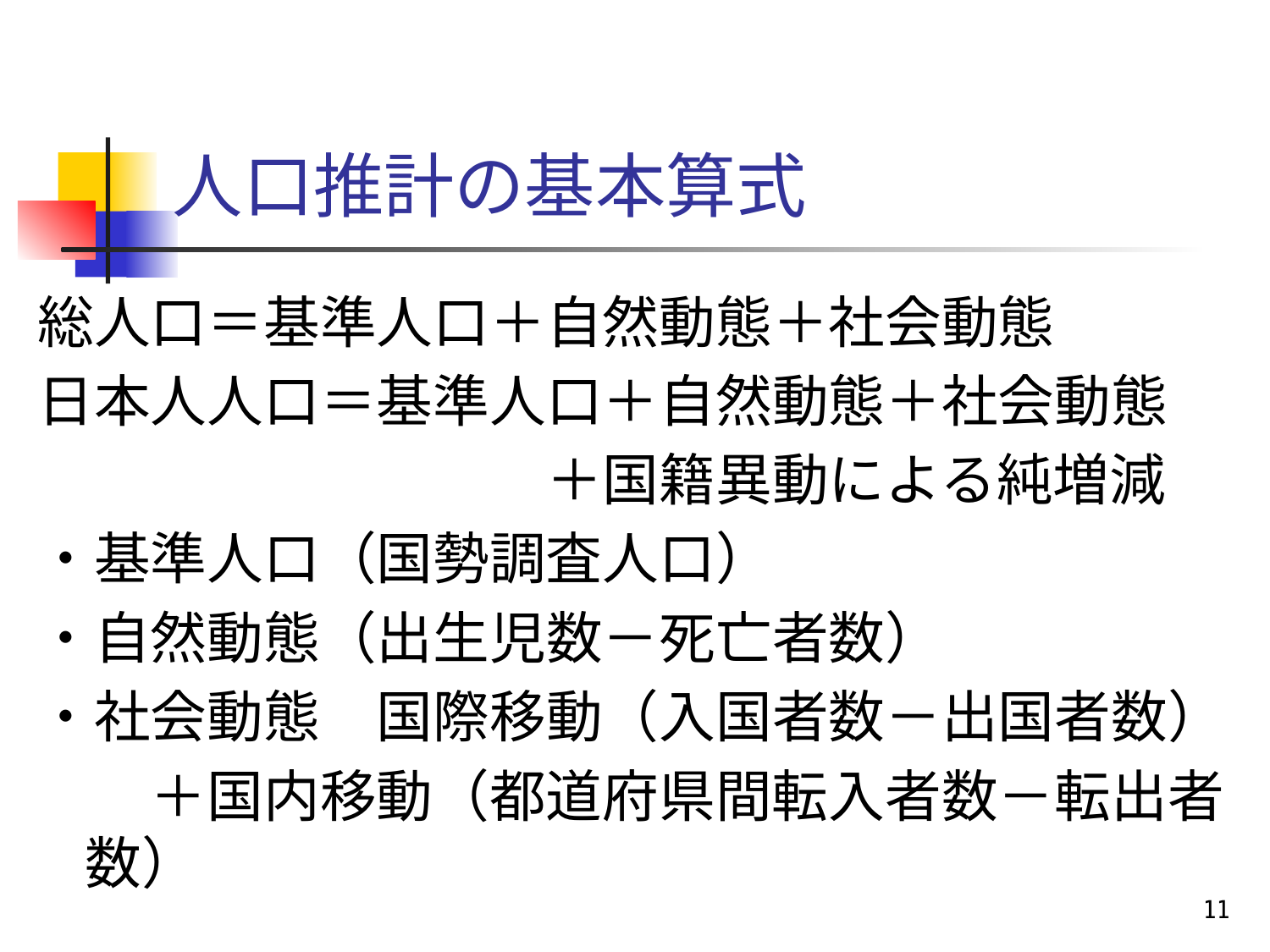

# 人口推計の基本算式
総人口＝基準人口＋自然動態＋社会動態
日本人人口＝基準人口＋自然動態＋社会動態
　　　　　　　　　＋国籍異動による純増減
・基準人口（国勢調査人口）
・自然動態（出生児数－死亡者数）
・社会動態　国際移動（入国者数－出国者数）
　　＋国内移動（都道府県間転入者数－転出者数）
11